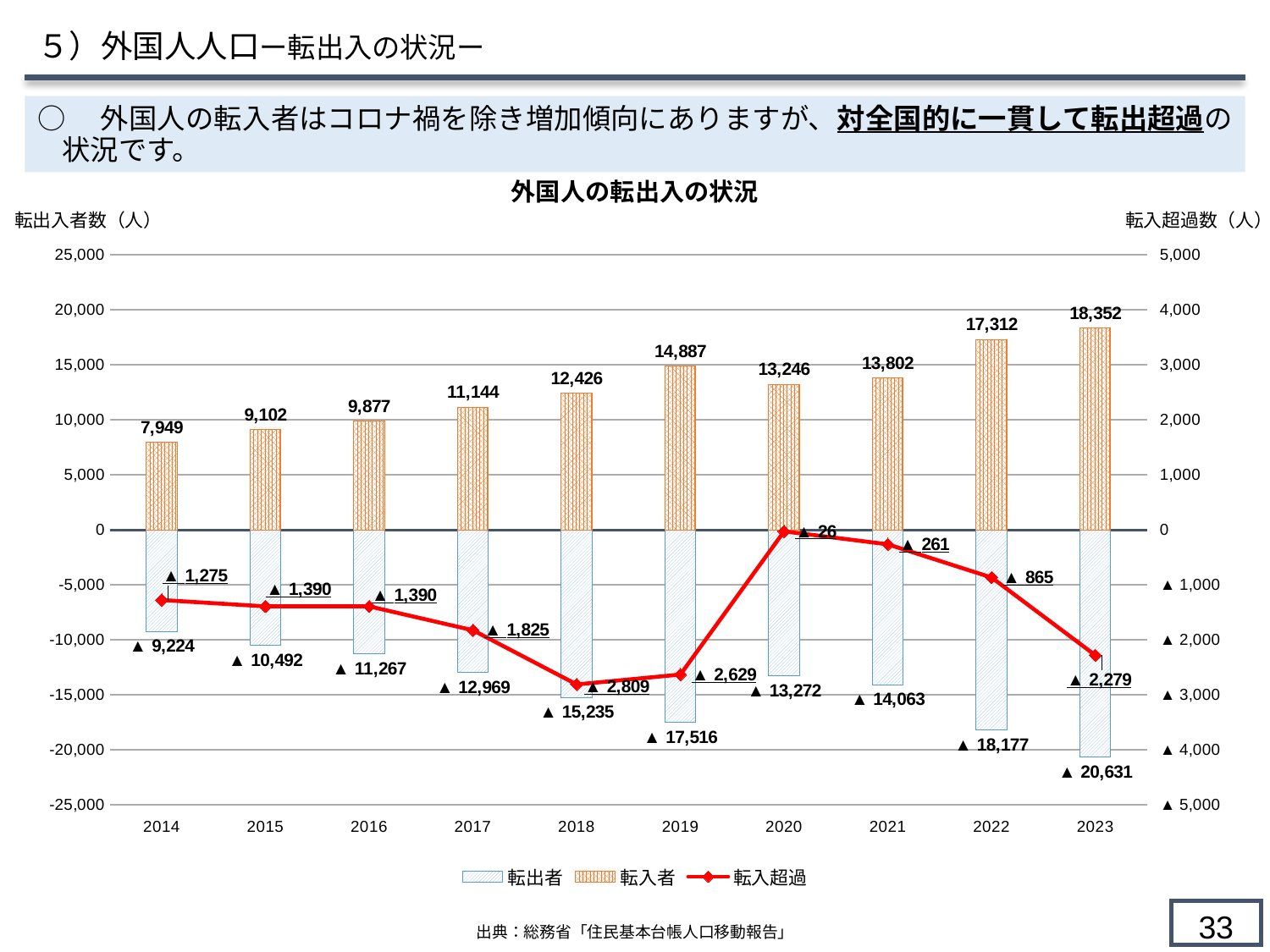

５）外国人人口ー転出入の状況ー
○　外国人の転入者はコロナ禍を除き増加傾向にありますが、対全国的に一貫して転出超過の状況です。
外国人の転出入の状況
転出入者数（人）
転入超過数（人）

### Chart

| Category | 転出者 | 転入者 | 転入超過 |
|---|---|---|---|
| 2014 | -9224.0 | 7949.0 | -1275.0 |
| 2015 | -10492.0 | 9102.0 | -1390.0 |
| 2016 | -11267.0 | 9877.0 | -1390.0 |
| 2017 | -12969.0 | 11144.0 | -1825.0 |
| 2018 | -15235.0 | 12426.0 | -2809.0 |
| 2019 | -17516.0 | 14887.0 | -2629.0 |
| 2020 | -13272.0 | 13246.0 | -26.0 |
| 2021 | -14063.0 | 13802.0 | -261.0 |
| 2022 | -18177.0 | 17312.0 | -865.0 |
| 2023 | -20631.0 | 18352.0 | -2279.0 |
33
出典：総務省「住民基本台帳人口移動報告」